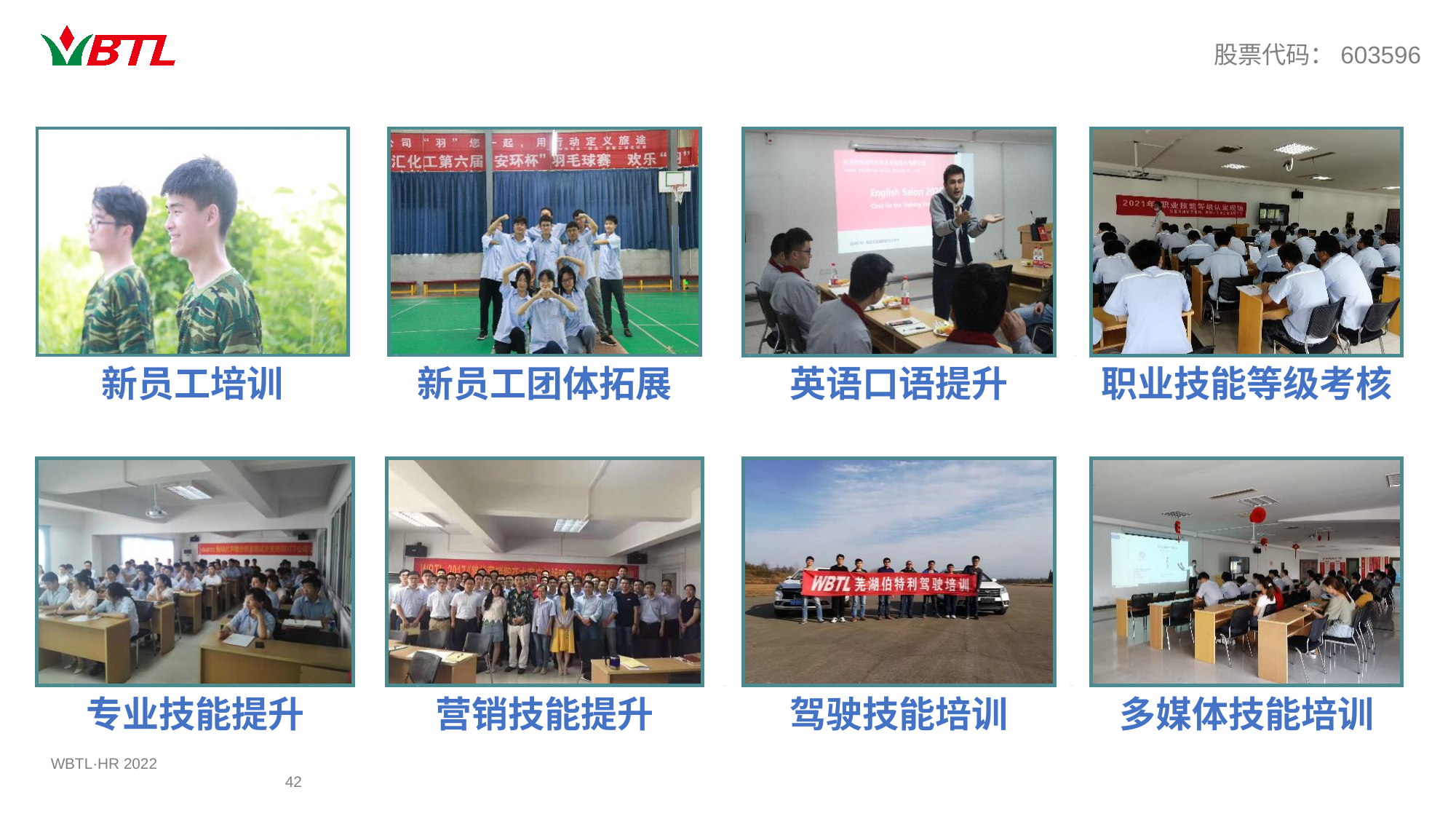

新员工团体拓展
英语口语提升
新员工培训
职业技能等级考核

专业技能提升
营销技能提升
驾驶技能培训
多媒体技能培训